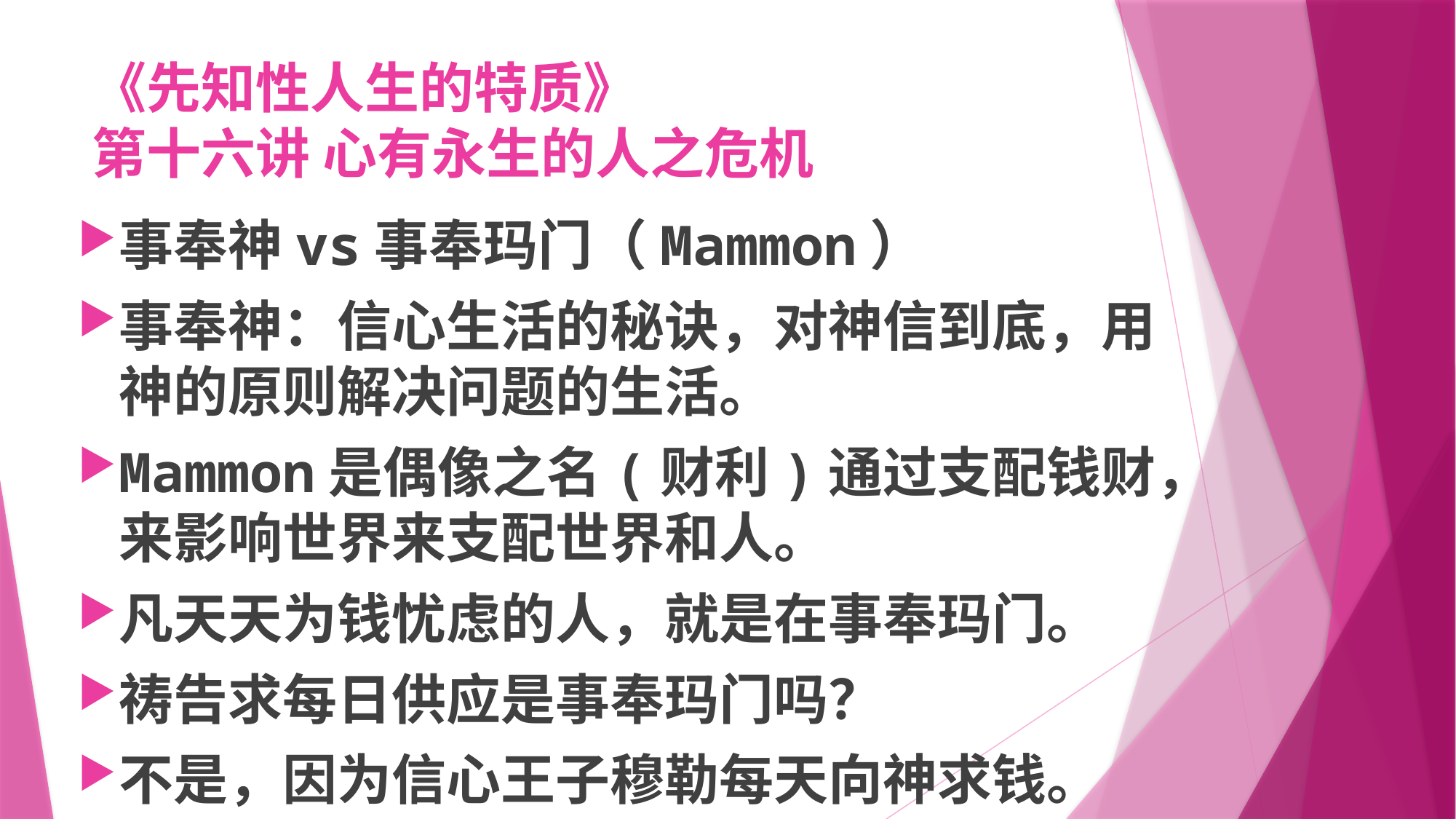

# 《先知性人生的特质》 第十六讲 心有永生的人之危机
事奉神vs事奉玛门（Mammon）
事奉神：信心生活的秘诀，对神信到底，用神的原则解决问题的生活。
Mammon是偶像之名(财利)通过支配钱财，来影响世界来支配世界和人。
凡天天为钱忧虑的人，就是在事奉玛门。
祷告求每日供应是事奉玛门吗？
不是，因为信心王子穆勒每天向神求钱。